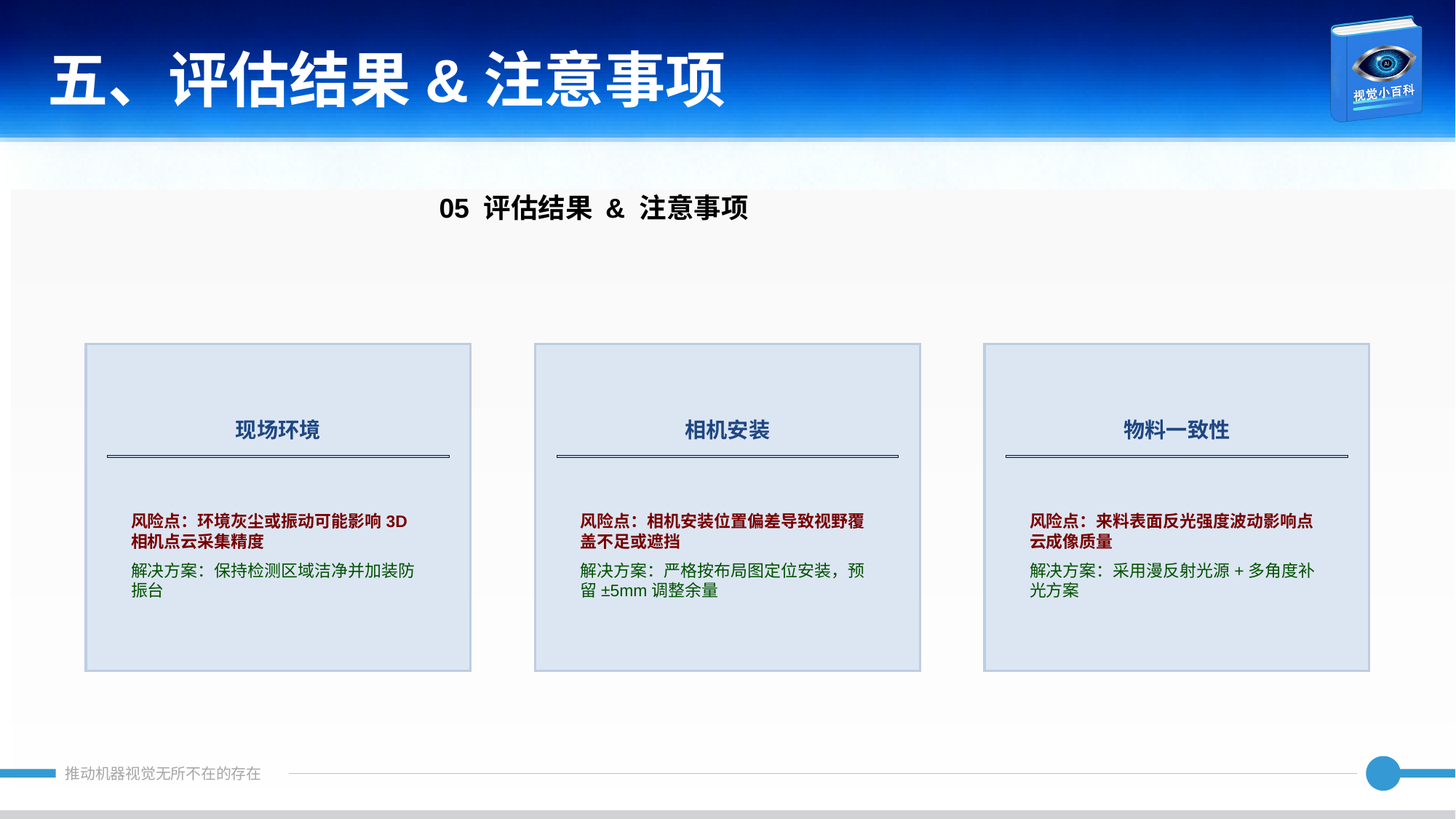

五、评估结果&注意事项

05 评估结果 & 注意事项

现场环境

相机安装

物料一致性

风险点：环境灰尘或振动可能影响3D相机点云采集精度
解决方案：保持检测区域洁净并加装防振台

风险点：相机安装位置偏差导致视野覆盖不足或遮挡
解决方案：严格按布局图定位安装，预留±5mm调整余量

风险点：来料表面反光强度波动影响点云成像质量
解决方案：采用漫反射光源+多角度补光方案
10